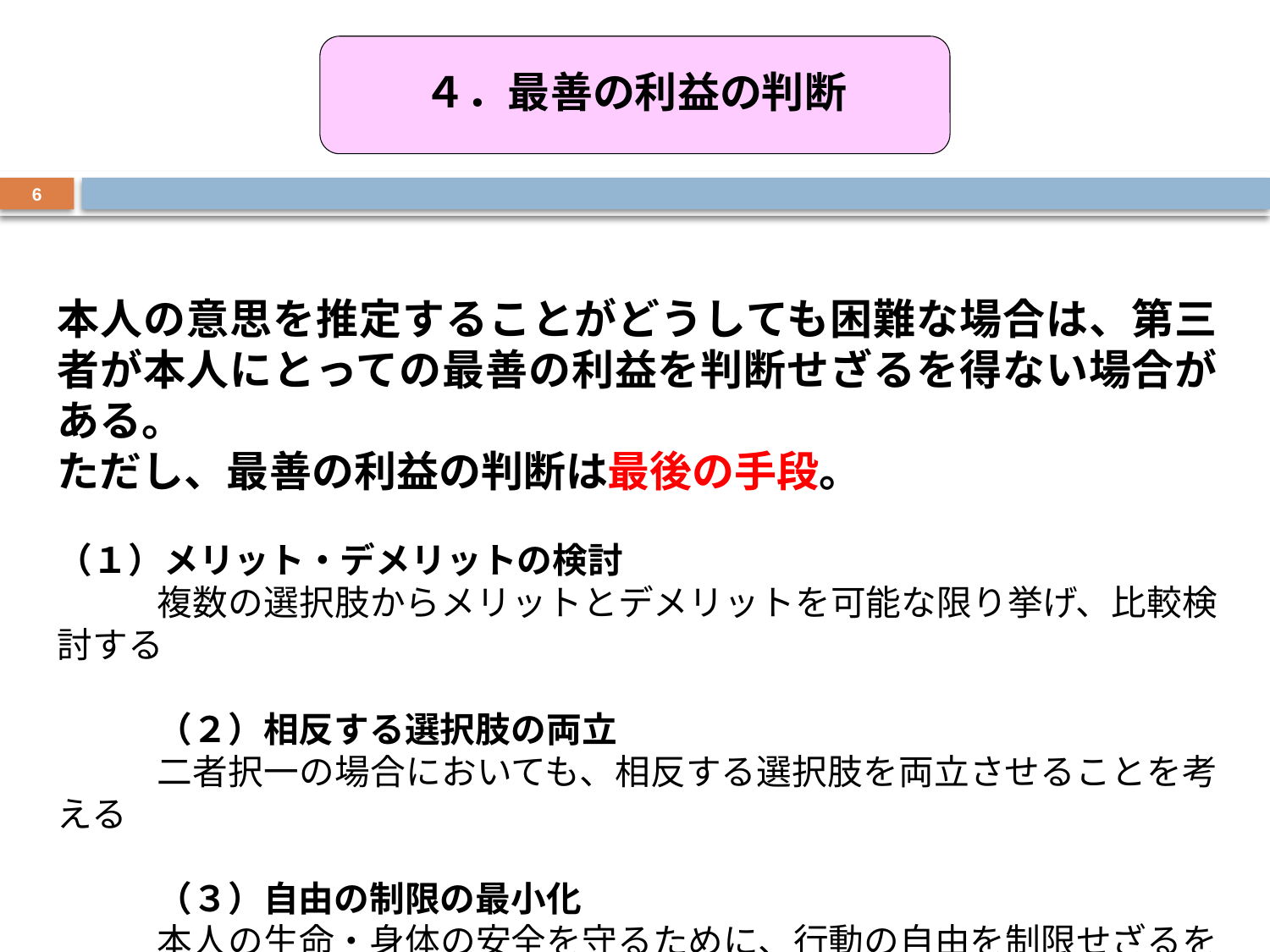

４．最善の利益の判断
6
本人の意思を推定することがどうしても困難な場合は、第三者が本人にとっての最善の利益を判断せざるを得ない場合がある。
ただし、最善の利益の判断は最後の手段。

（１）メリット・デメリットの検討
複数の選択肢からメリットとデメリットを可能な限り挙げ、比較検討する

（２）相反する選択肢の両立
二者択一の場合においても、相反する選択肢を両立させることを考える

（３）自由の制限の最小化
本人の生命・身体の安全を守るために、行動の自由を制限せざるを得ない場合でも他にないか慎重に検討し、自由の制限を最小化する。